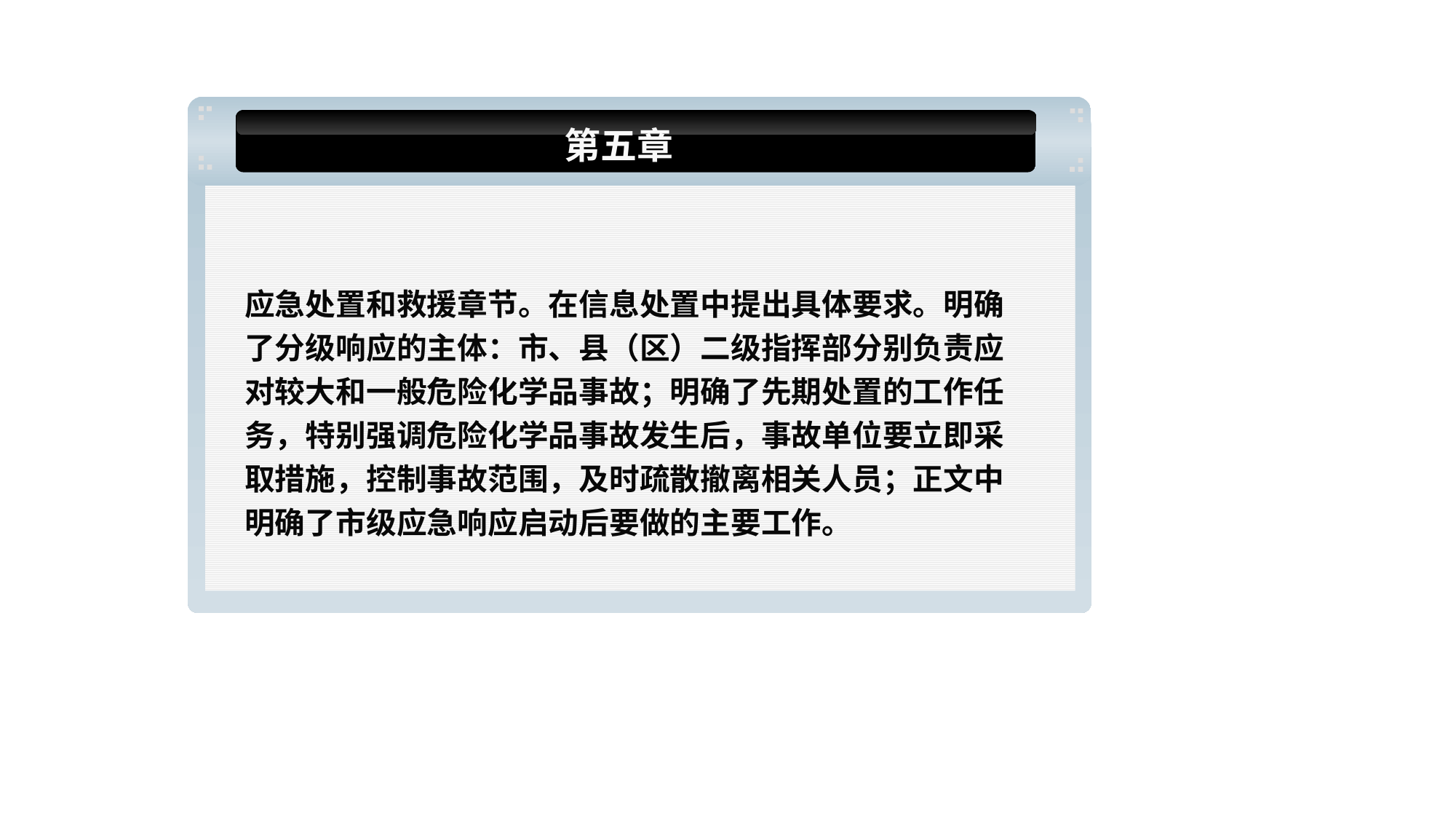

第五章

应急处置和救援章节。在信息处置中提出具体要求。明确了分级响应的主体：市、县（区）二级指挥部分别负责应对较大和一般危险化学品事故；明确了先期处置的工作任务，特别强调危险化学品事故发生后，事故单位要立即采取措施，控制事故范围，及时疏散撤离相关人员；正文中明确了市级应急响应启动后要做的主要工作。